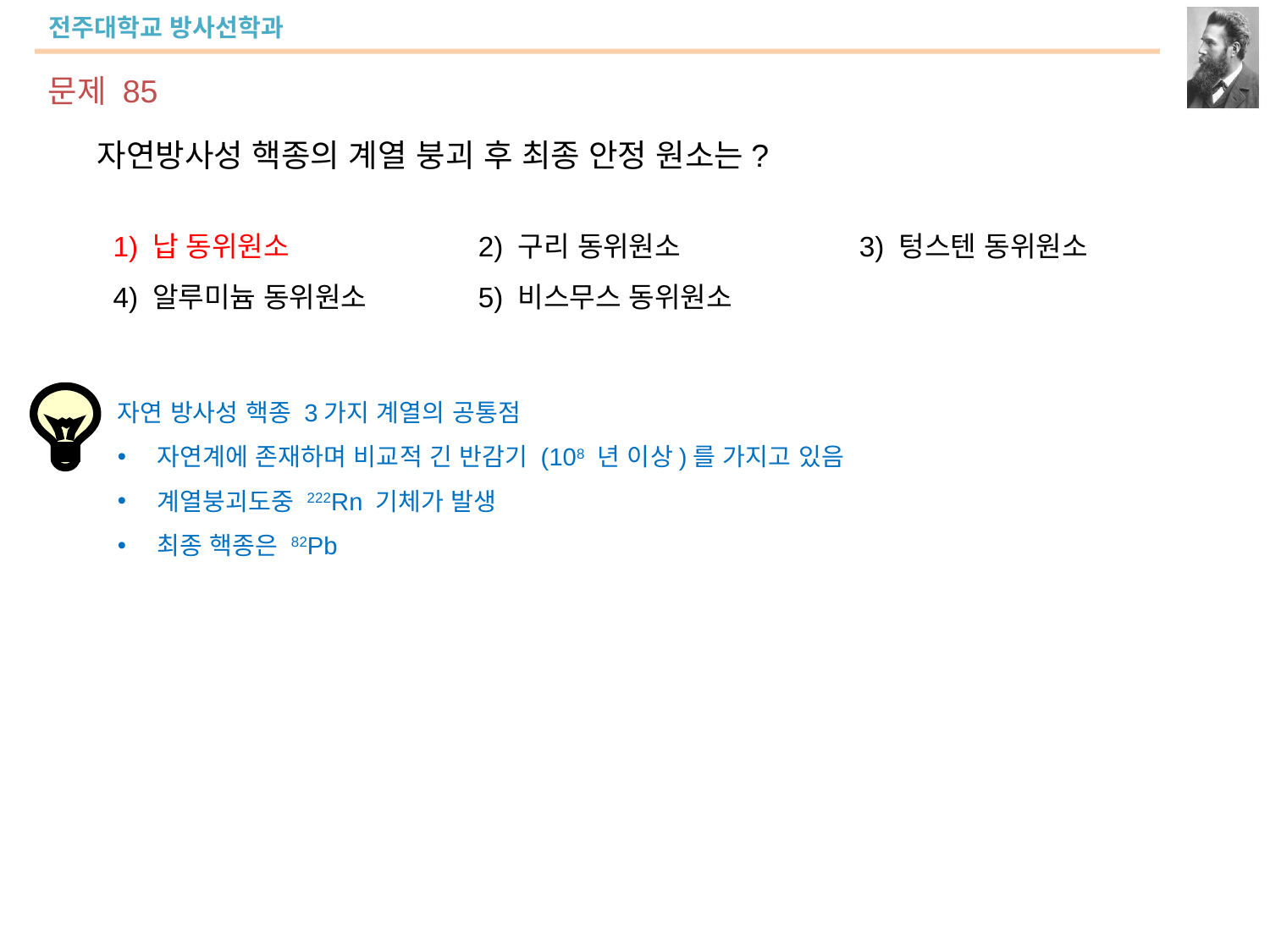

문제 85
자연방사성 핵종의 계열 붕괴 후 최종 안정 원소는?

  1) 납 동위원소		2) 구리 동위원소		3) 텅스텐 동위원소
  4) 알루미늄 동위원소	5) 비스무스 동위원소
자연 방사성 핵종 3가지 계열의 공통점
자연계에 존재하며 비교적 긴 반감기 (108 년 이상)를 가지고 있음
계열붕괴도중 222Rn 기체가 발생
최종 핵종은 82Pb